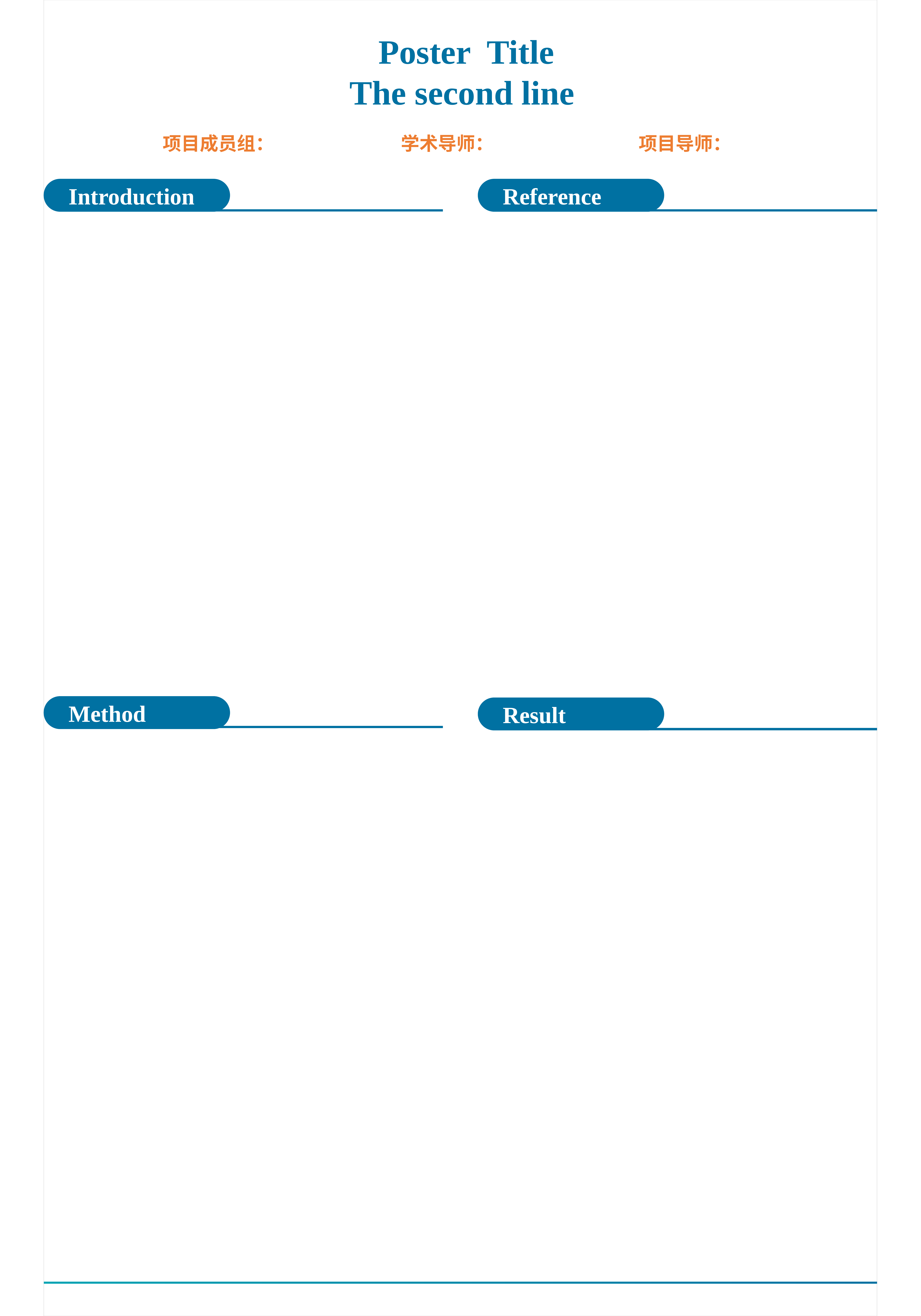

Poster  Title
The second line
项目成员组：
学术导师：
项目导师：
   Introduction
   Reference

   Method
   Result